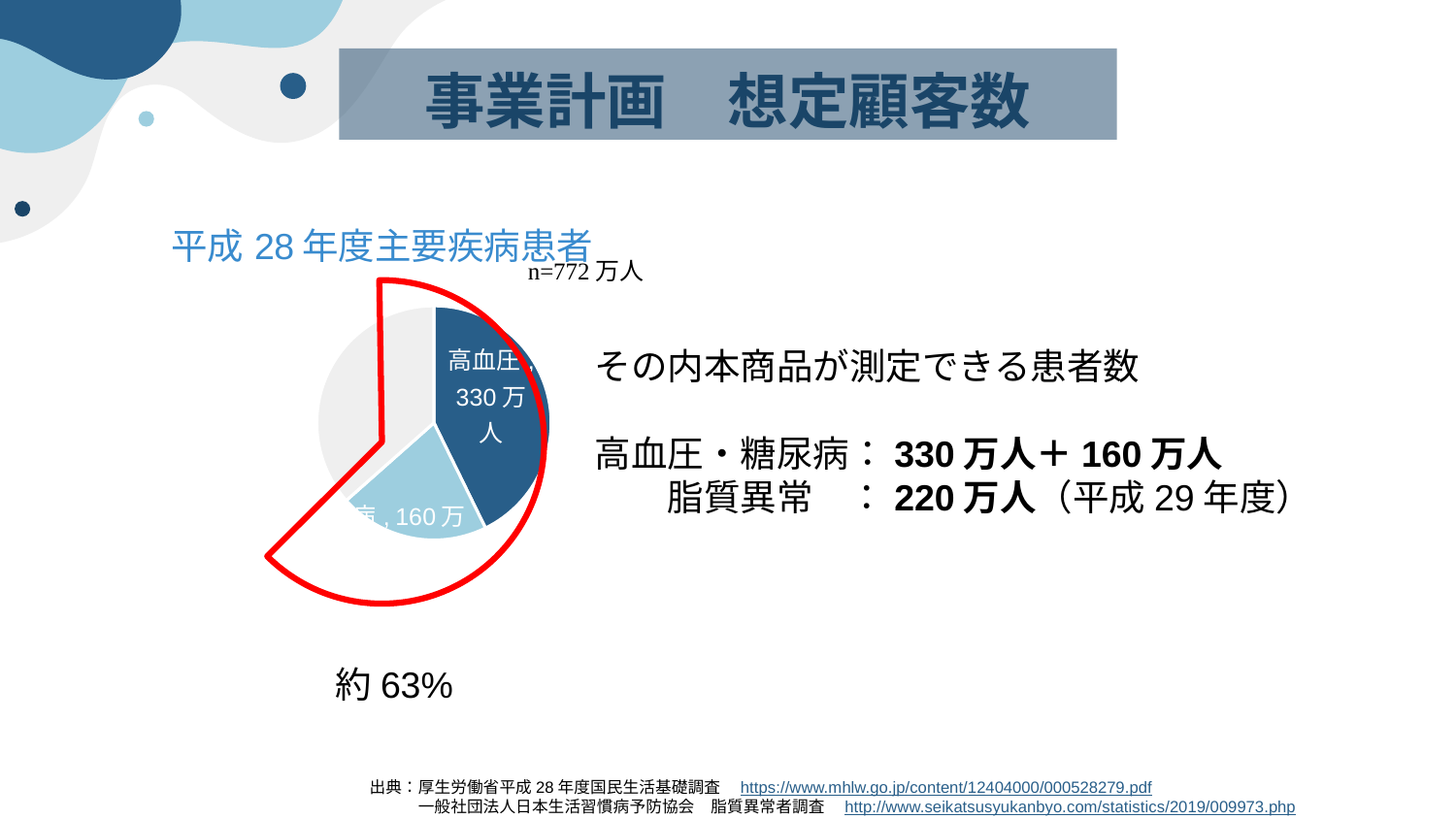

# 事業計画　想定顧客数

### Chart: 平成28年度主要疾病患者

| Category | 列2 |
|---|---|
| 高血圧 | 330.0 |
| 糖尿病 | 160.0 |
| その他 | 282.0 |

その内本商品が測定できる患者数

高血圧・糖尿病：330万人＋160万人
　　脂質異常　：220万人（平成29年度）

約63%
出典：厚生労働省平成28年度国民生活基礎調査　https://www.mhlw.go.jp/content/12404000/000528279.pdf
　　　一般社団法人日本生活習慣病予防協会　脂質異常者調査　http://www.seikatsusyukanbyo.com/statistics/2019/009973.php